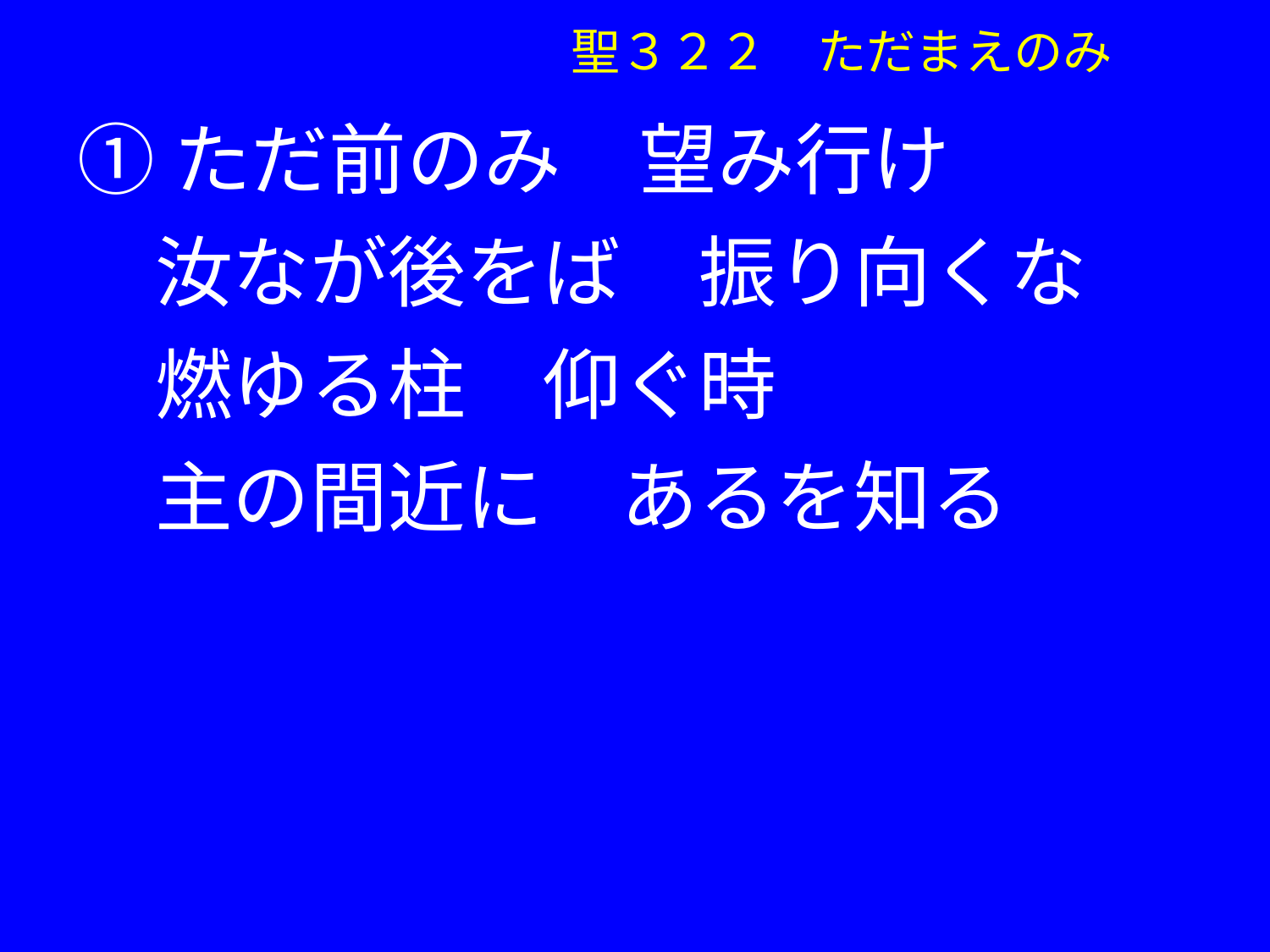

聖３２２　ただまえのみ
①ただ前のみ　望み行け
　汝なが後をば　振り向くな
　燃ゆる柱　仰ぐ時
　主の間近に　あるを知る